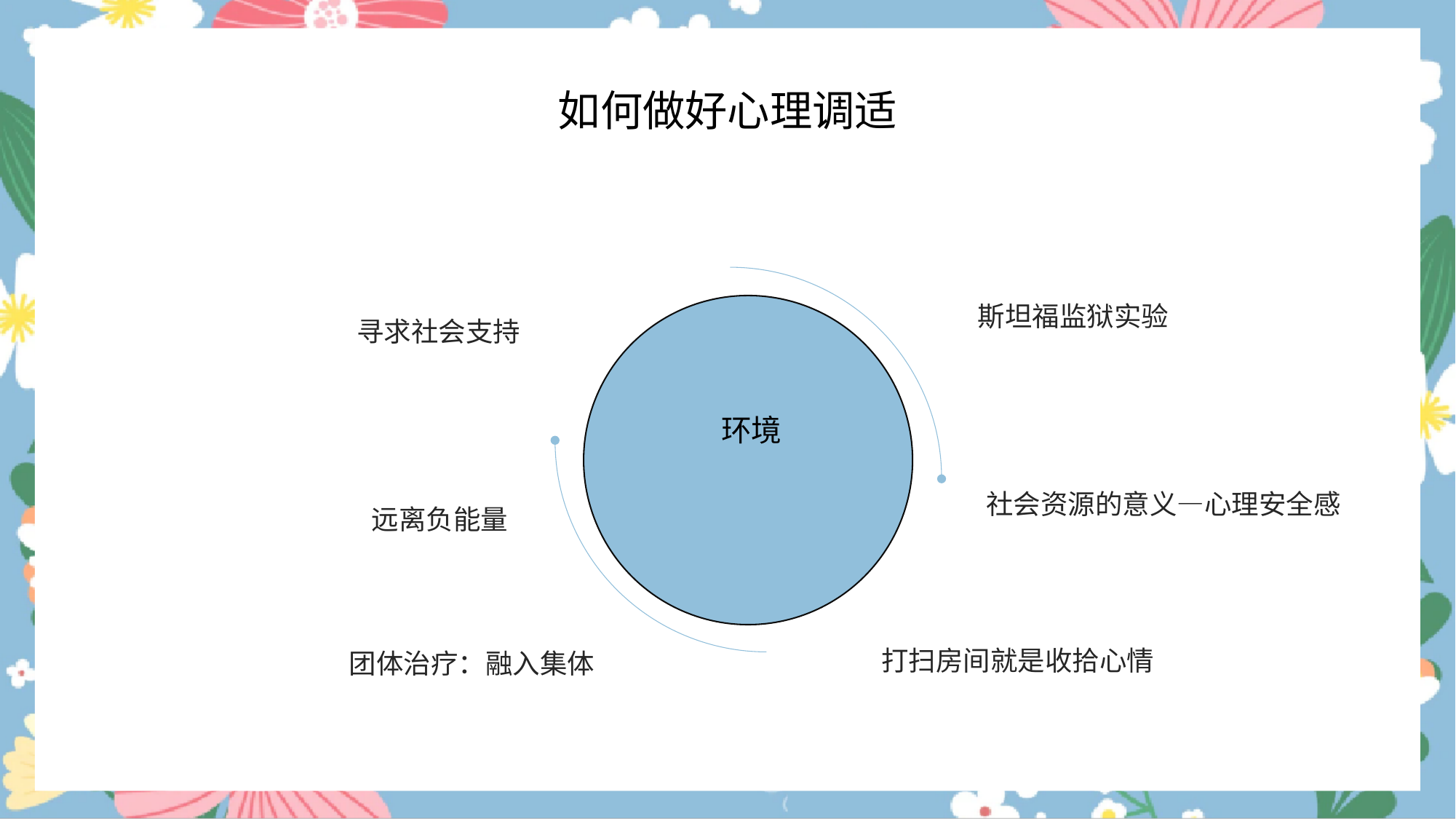

如何做好心理调适

斯坦福监狱实验
寻求社会支持

环境
社会资源的意义—心理安全感
远离负能量
打扫房间就是收拾心情
团体治疗：融入集体